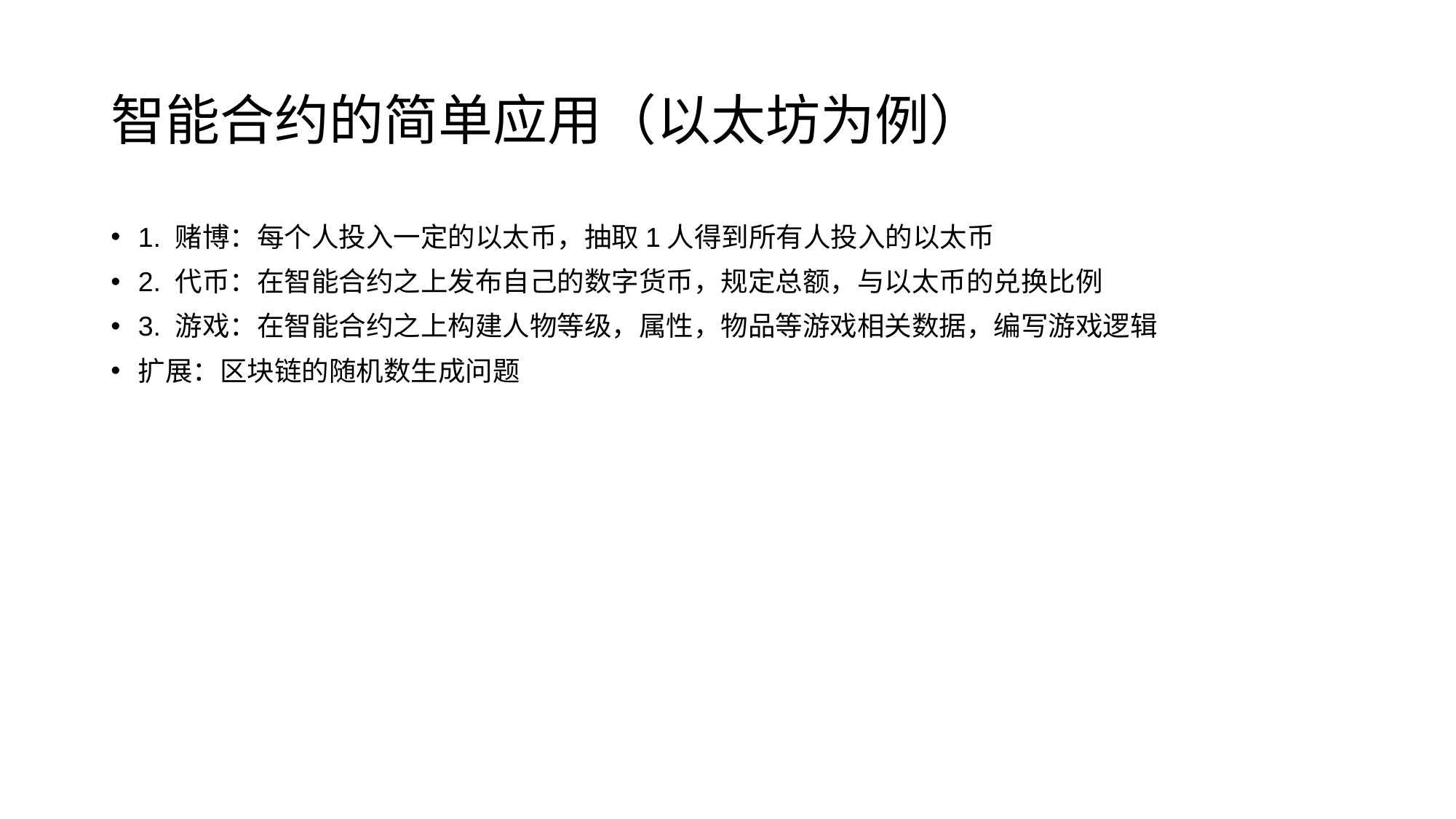

# 智能合约的简单应用（以太坊为例）
1. 赌博：每个人投入一定的以太币，抽取1人得到所有人投入的以太币
2. 代币：在智能合约之上发布自己的数字货币，规定总额，与以太币的兑换比例
3. 游戏：在智能合约之上构建人物等级，属性，物品等游戏相关数据，编写游戏逻辑
扩展：区块链的随机数生成问题